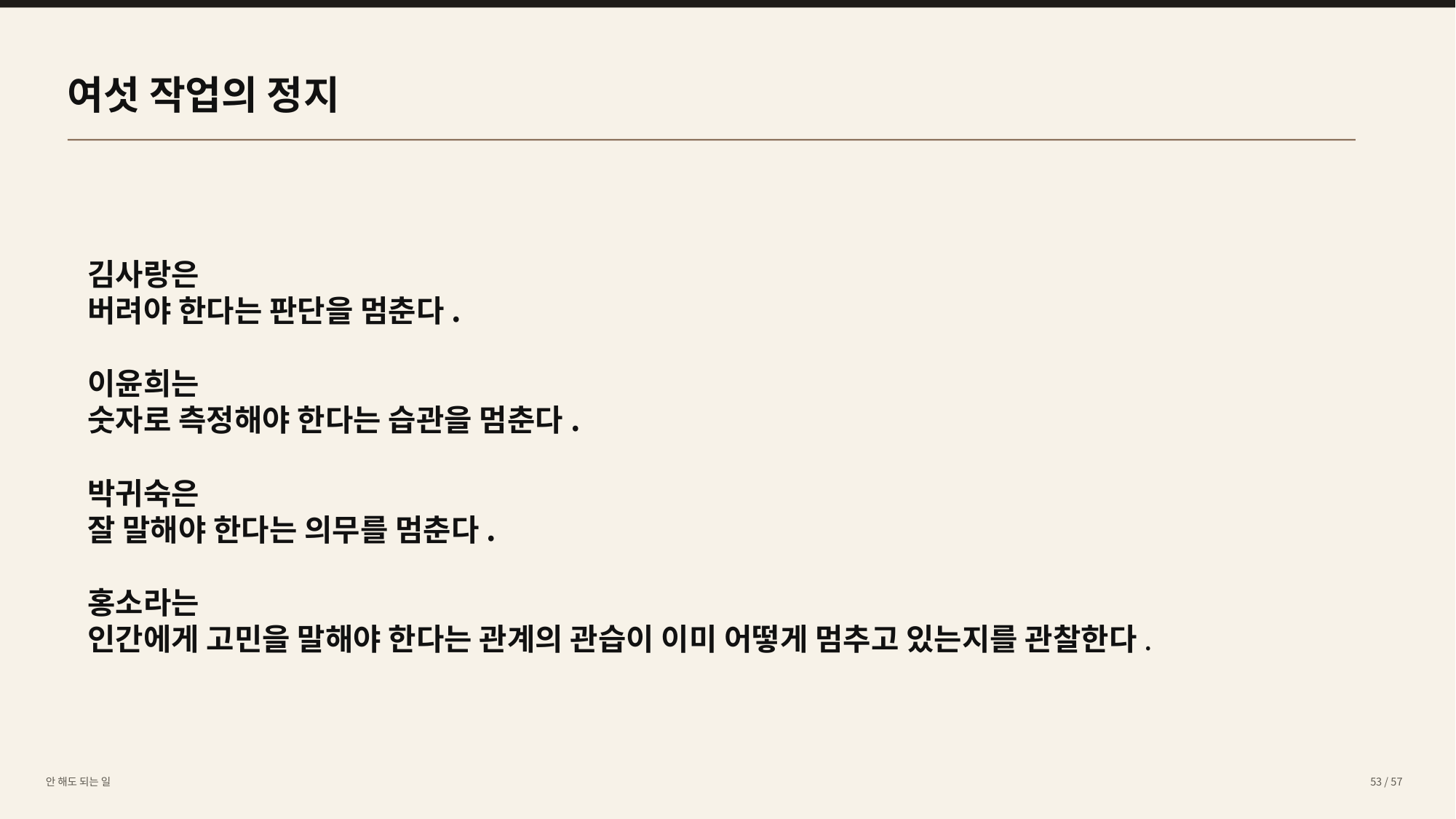

여섯 작업의 정지

김사랑은
버려야 한다는 판단을 멈춘다.

이윤희는
숫자로 측정해야 한다는 습관을 멈춘다.

박귀숙은
잘 말해야 한다는 의무를 멈춘다.

홍소라는
인간에게 고민을 말해야 한다는 관계의 관습이 이미 어떻게 멈추고 있는지를 관찰한다.
안 해도 되는 일
53 / 57